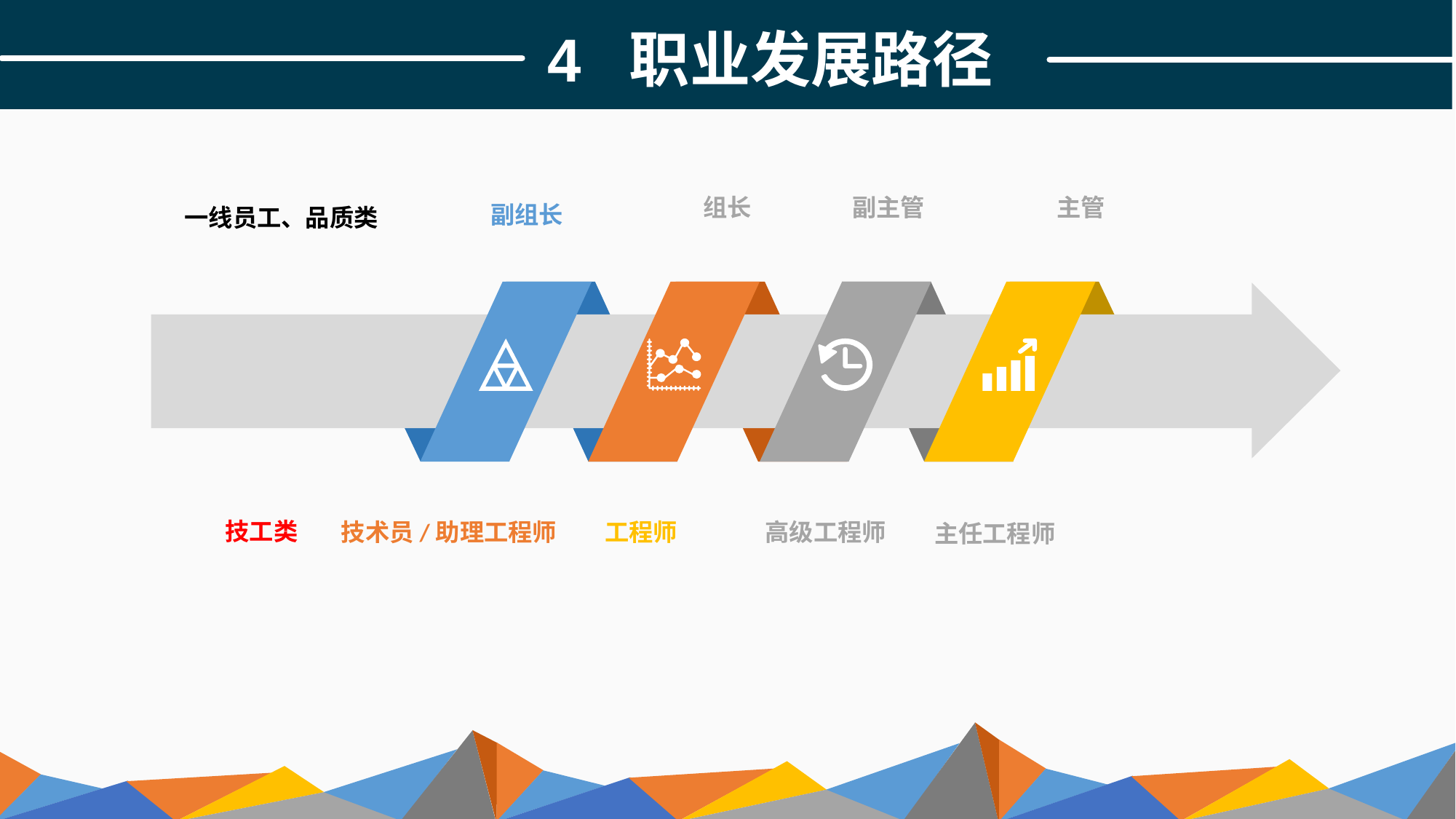

4  职业发展路径
主管
组长
副主管
副组长
一线员工、品质类

技工类
技术员/助理工程师
高级工程师
工程师
主任工程师